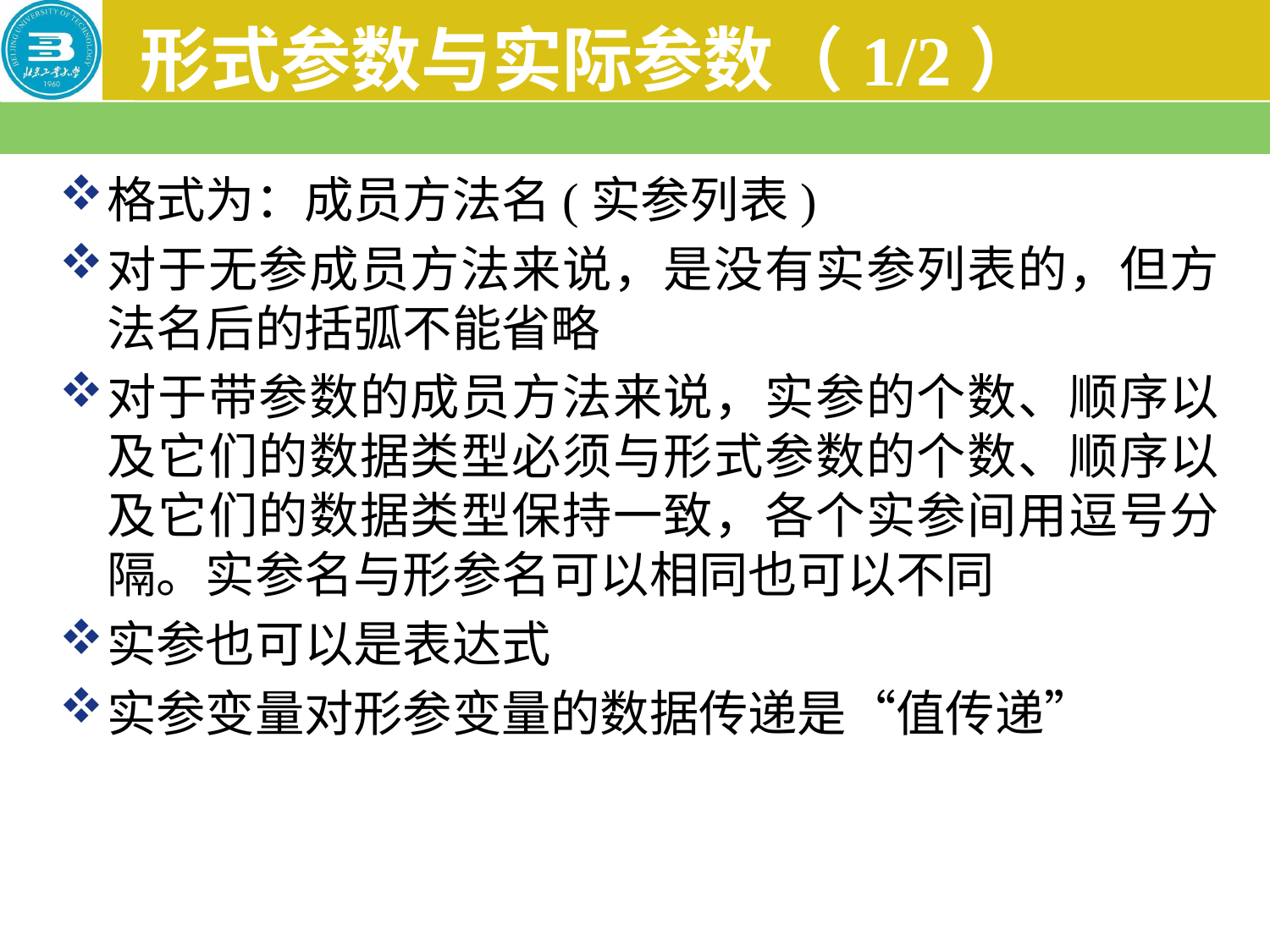

# 形式参数与实际参数（1/2）
格式为：成员方法名(实参列表)
对于无参成员方法来说，是没有实参列表的，但方法名后的括弧不能省略
对于带参数的成员方法来说，实参的个数、顺序以及它们的数据类型必须与形式参数的个数、顺序以及它们的数据类型保持一致，各个实参间用逗号分隔。实参名与形参名可以相同也可以不同
实参也可以是表达式
实参变量对形参变量的数据传递是“值传递”